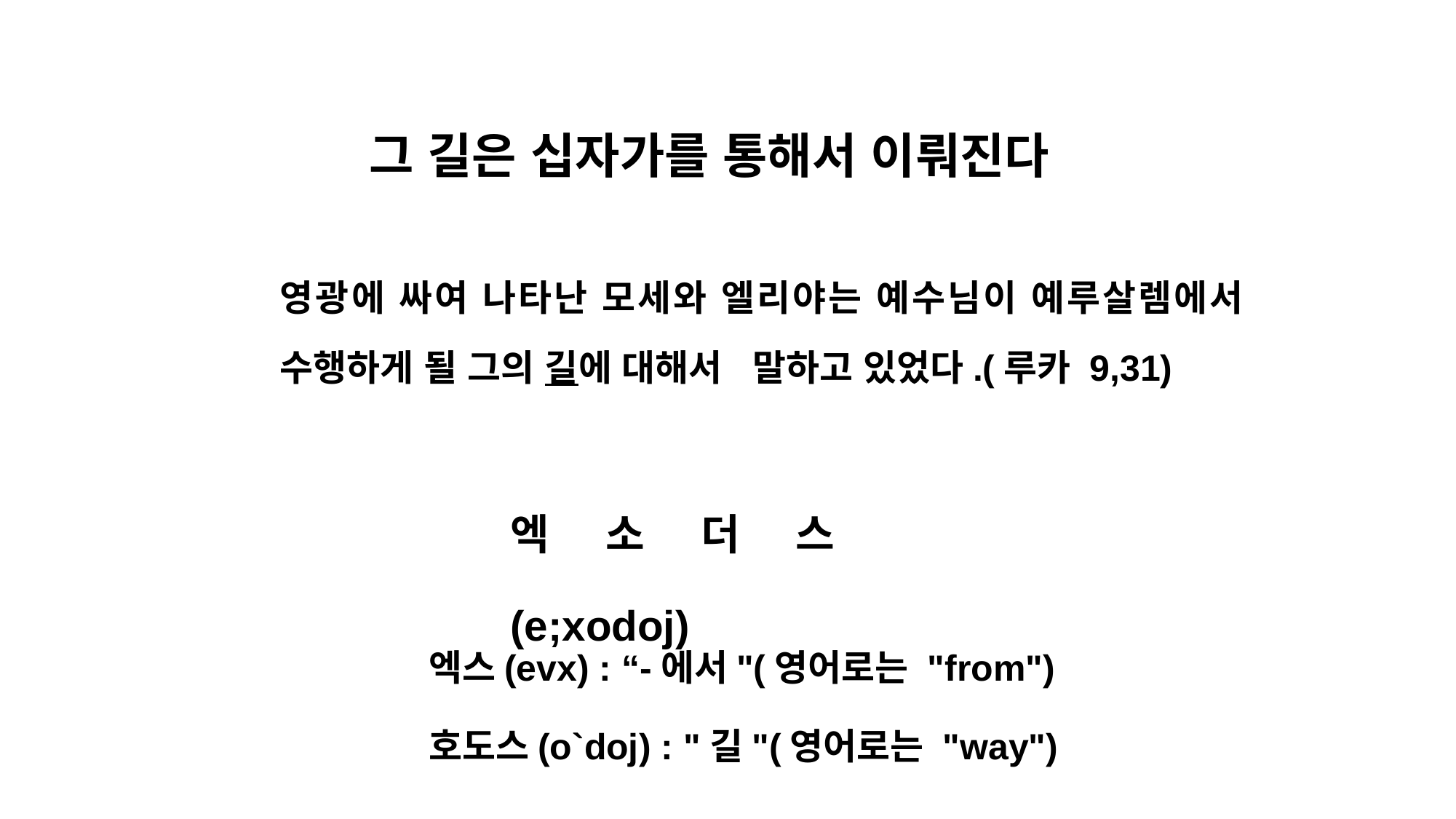

그 길은 십자가를 통해서 이뤄진다
영광에 싸여 나타난 모세와 엘리야는 예수님이 예루살렘에서 수행하게 될 그의 길에 대해서   말하고 있었다.(루카 9,31)
엑소더스(e;xodoj)
엑스(evx) : “-에서"(영어로는 "from")
호도스(o`doj) : "길"(영어로는 "way")